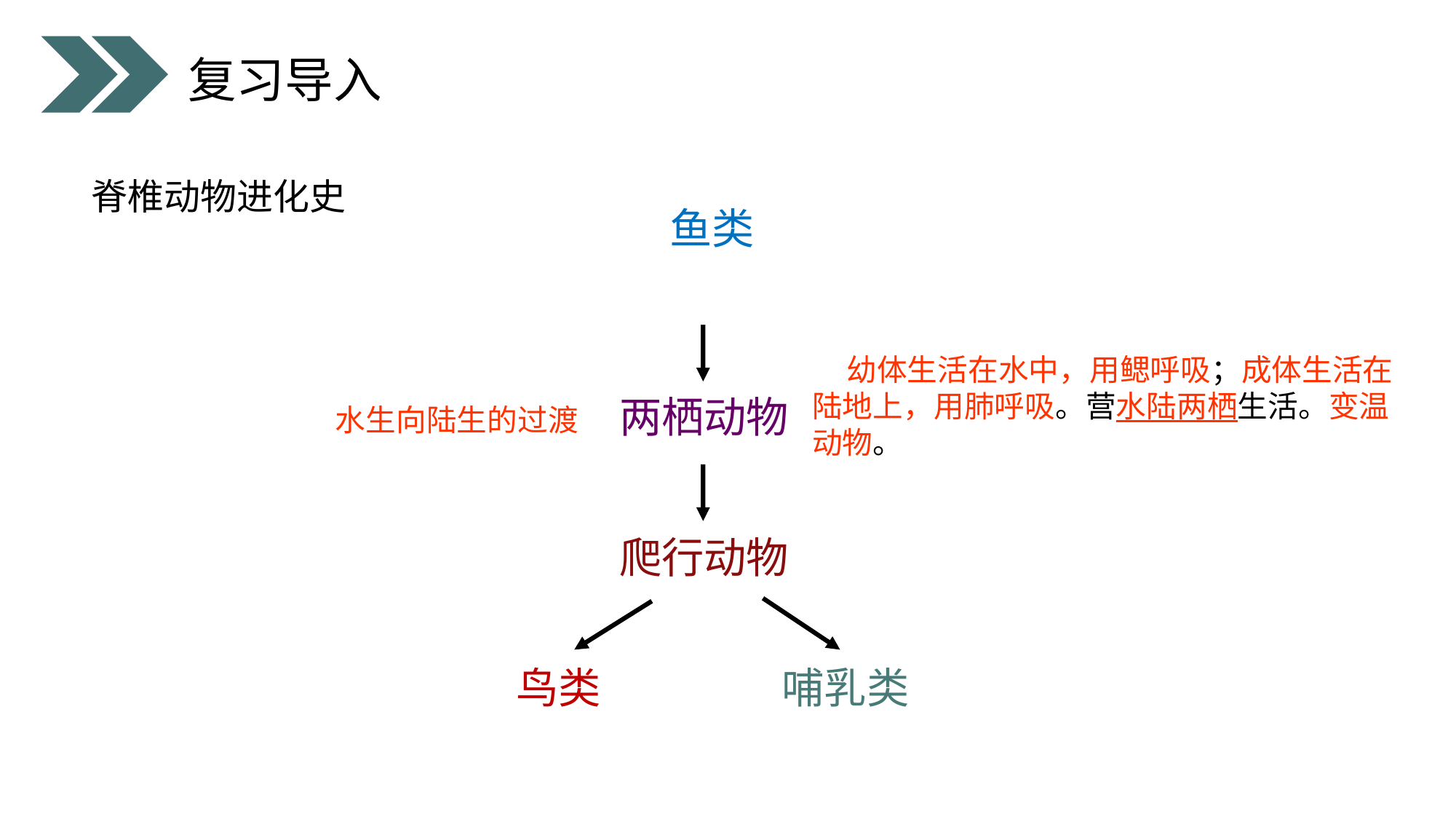

复习导入
脊椎动物进化史
鱼类

    幼体生活在水中，用鳃呼吸；成体生活在陆地上，用肺呼吸。营水陆两栖生活。变温动物。
两栖动物
水生向陆生的过渡

爬行动物

哺乳类
鸟类